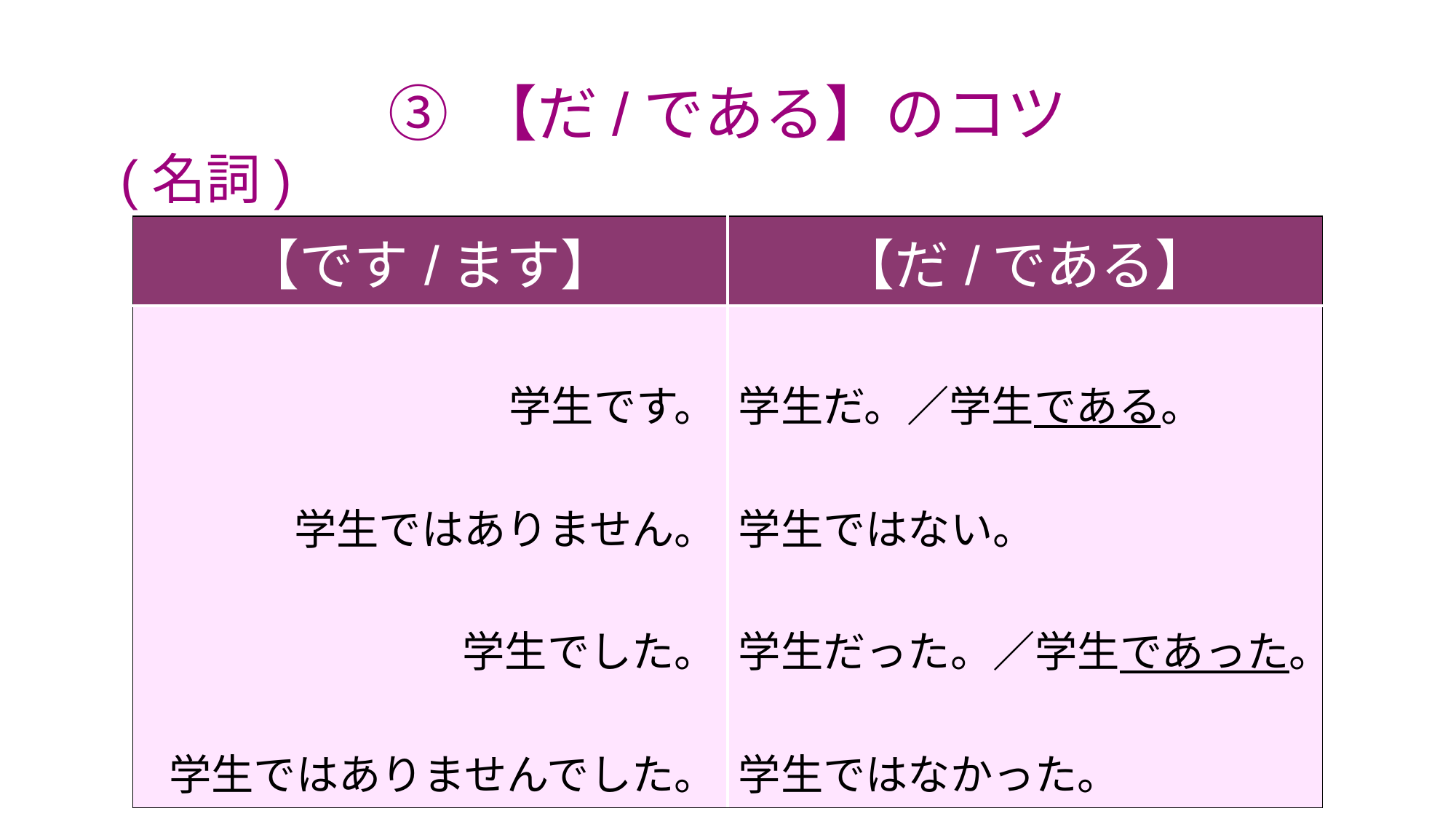

# ③ 【だ/である】のコツ
(名詞)

| 【です/ます】 | 【だ/である】 |
| --- | --- |
| 学生です。 学生ではありません。 学生でした。 学生ではありませんでした。 | 学生だ。／学生である。 学生ではない。 学生だった。／学生であった。 学生ではなかった。 |